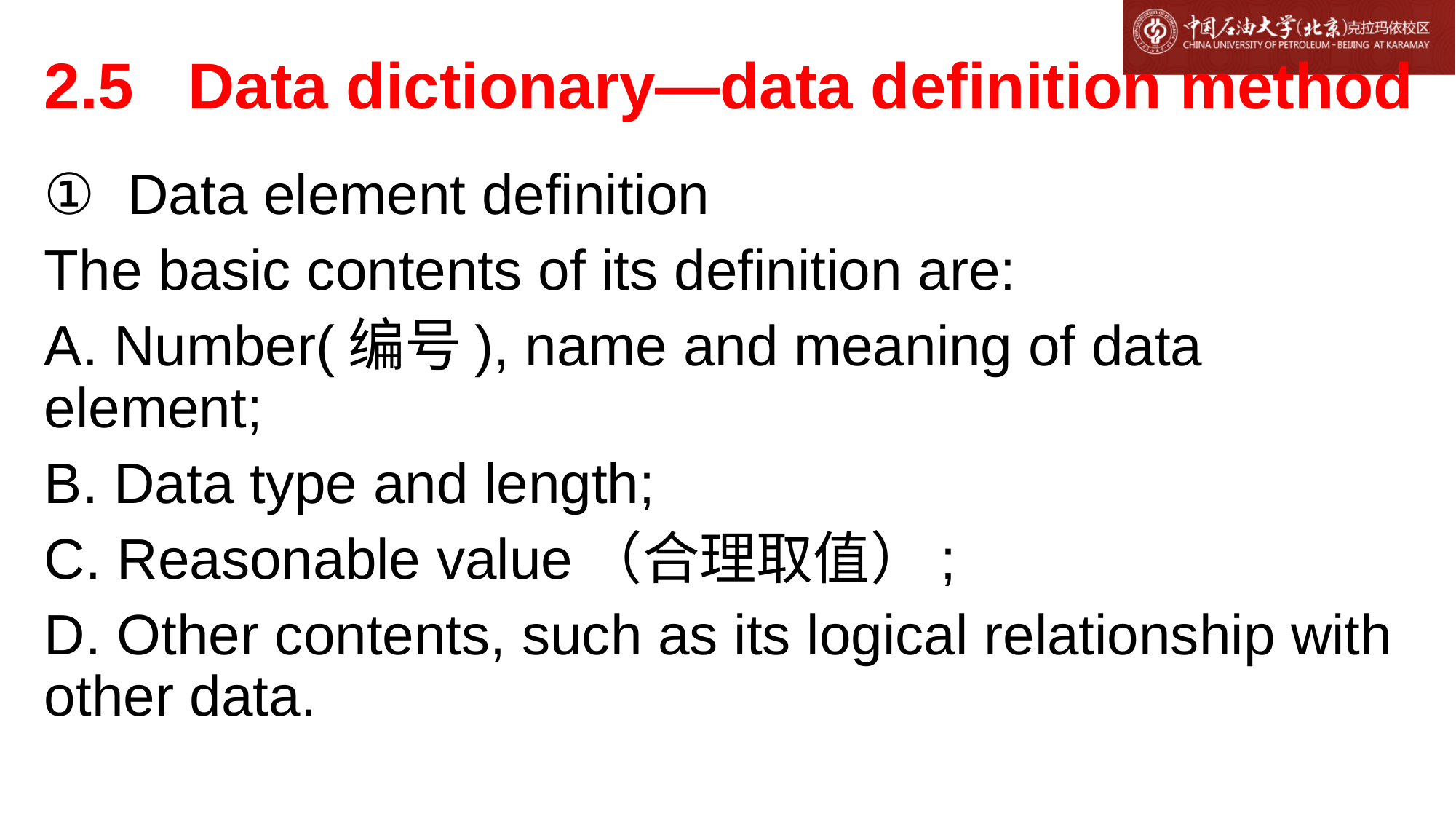

# 2.5   Data dictionary—data definition method
Data element definition
The basic contents of its definition are:
A. Number(编号), name and meaning of data element;
B. Data type and length;
C. Reasonable value（合理取值）;
D. Other contents, such as its logical relationship with other data.